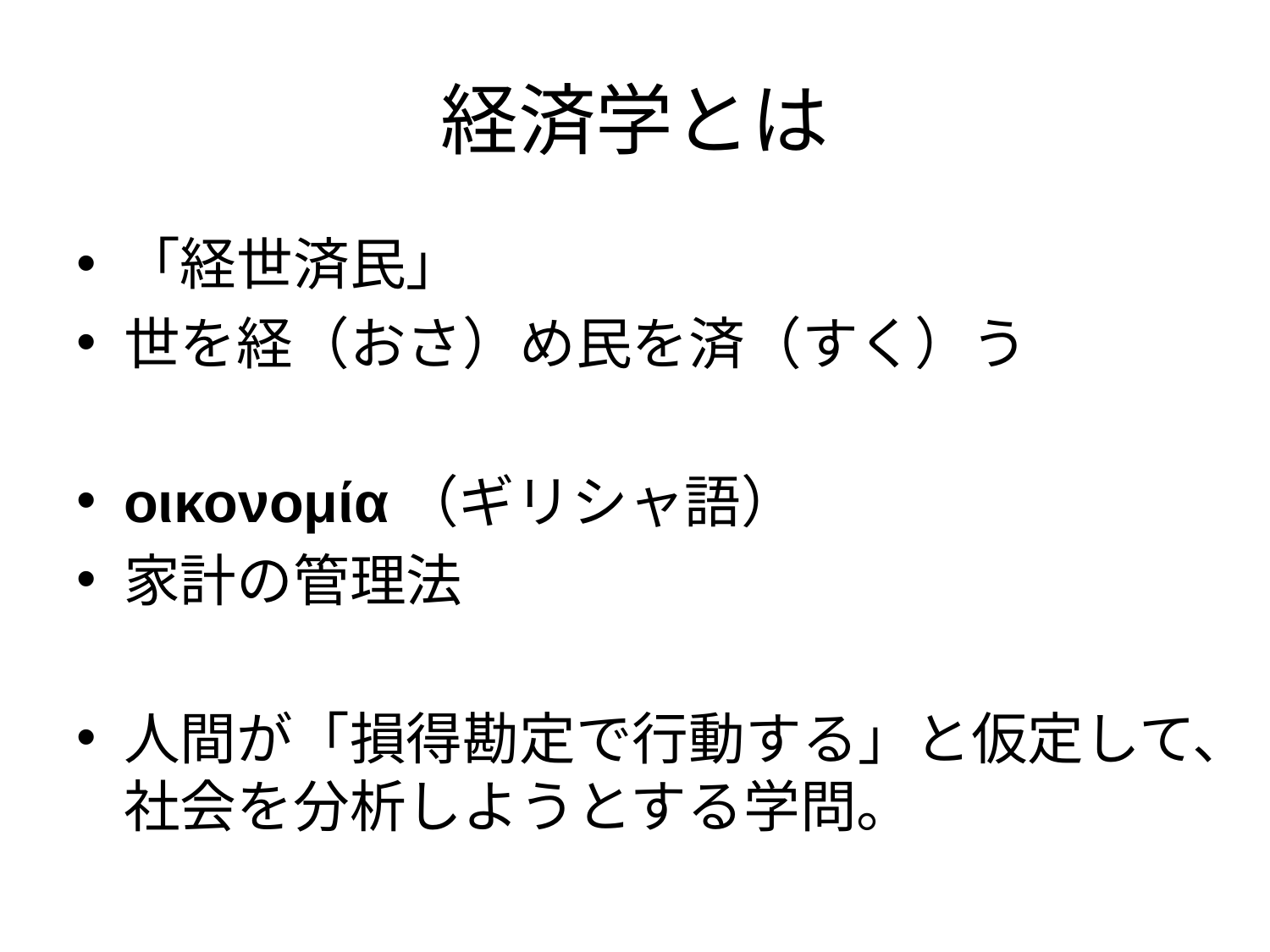

# 経済学とは
「経世済民」
世を経（おさ）め民を済（すく）う

οικονομία（ギリシャ語）
家計の管理法

人間が「損得勘定で行動する」と仮定して、社会を分析しようとする学問。